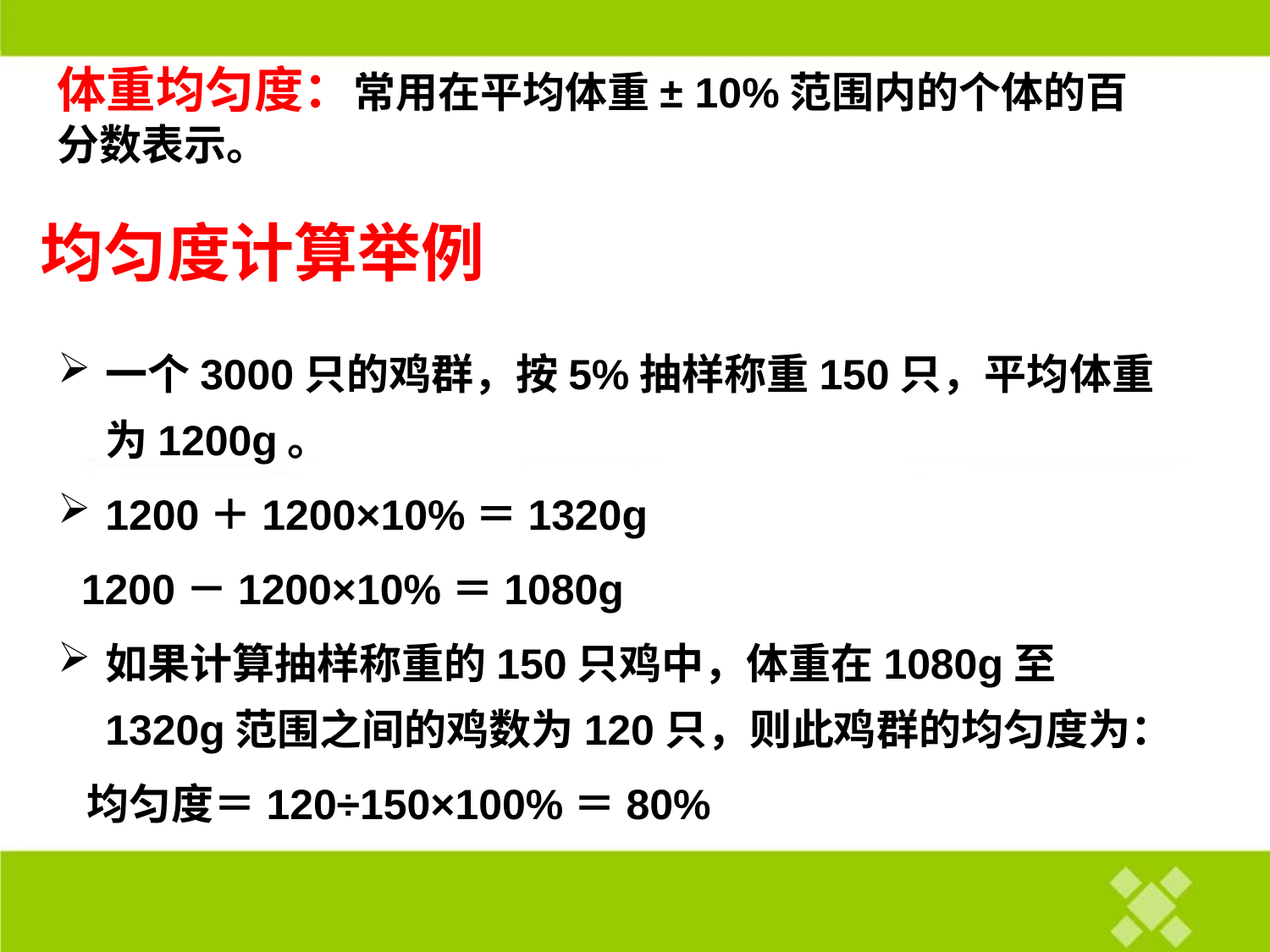

体重均匀度：常用在平均体重± 10%范围内的个体的百分数表示。
# 均匀度计算举例
一个3000只的鸡群，按5%抽样称重150只，平均体重为1200g。
1200＋1200×10%＝1320g
  1200－1200×10%＝1080g
如果计算抽样称重的150只鸡中，体重在1080g至1320g范围之间的鸡数为120只，则此鸡群的均匀度为：
  均匀度＝120÷150×100%＝80%